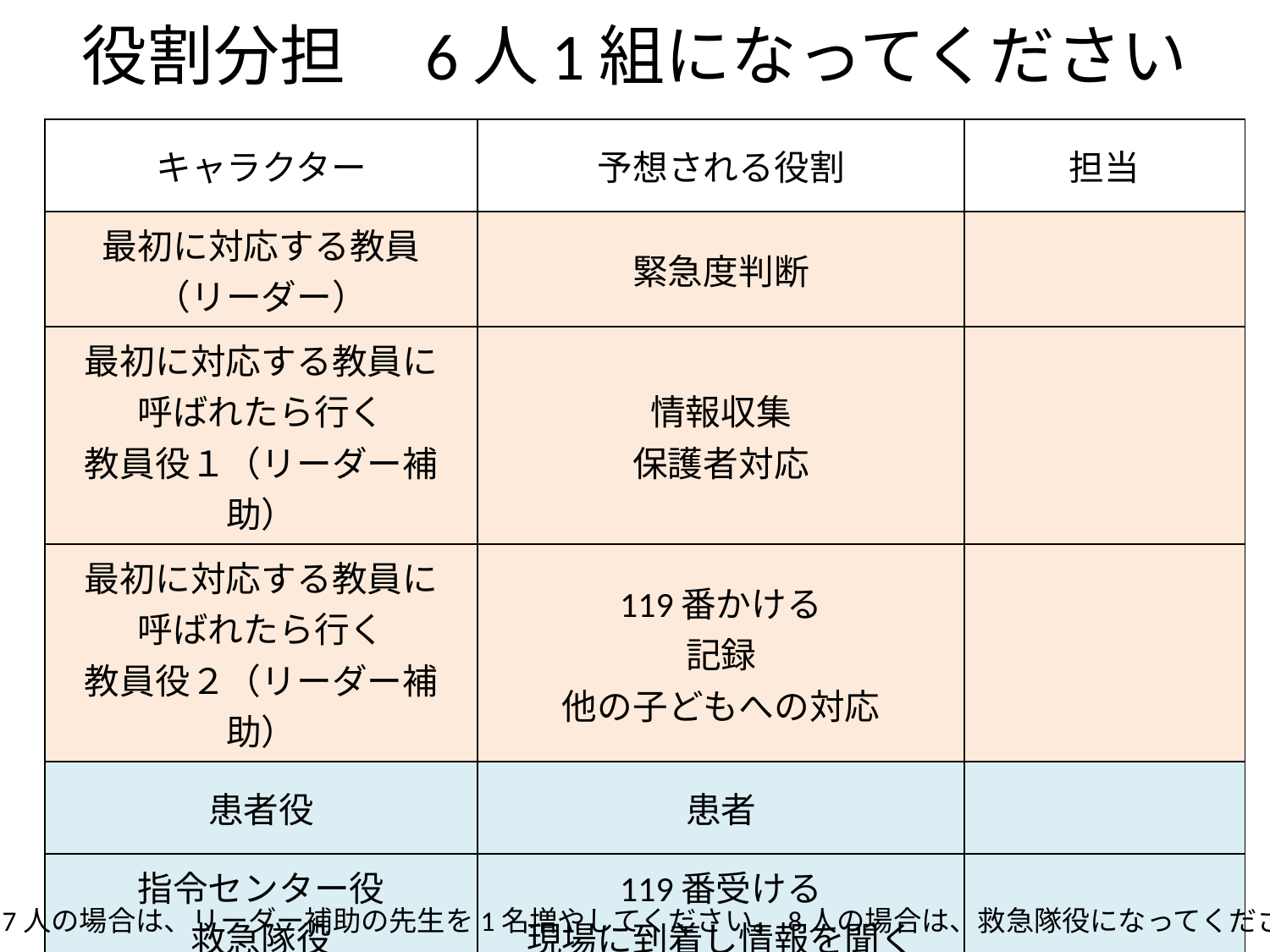

# 役割分担　6人1組になってください
| キャラクター | 予想される役割 | 担当 |
| --- | --- | --- |
| 最初に対応する教員 （リーダー） | 緊急度判断 |  |
| 最初に対応する教員に 呼ばれたら行く 教員役１（リーダー補助） | 情報収集 保護者対応 |  |
| 最初に対応する教員に 呼ばれたら行く 教員役２（リーダー補助） | 119番かける 記録 他の子どもへの対応 |  |
| 患者役 | 患者 |  |
| 指令センター役 救急隊役 | 119番受ける 現場に到着し情報を聞く |  |
| 保護者役 | 保護者に連絡があったら 電話に出る |  |

＊7人の場合は、リーダー補助の先生を1名増やしてください。8人の場合は、救急隊役になってください